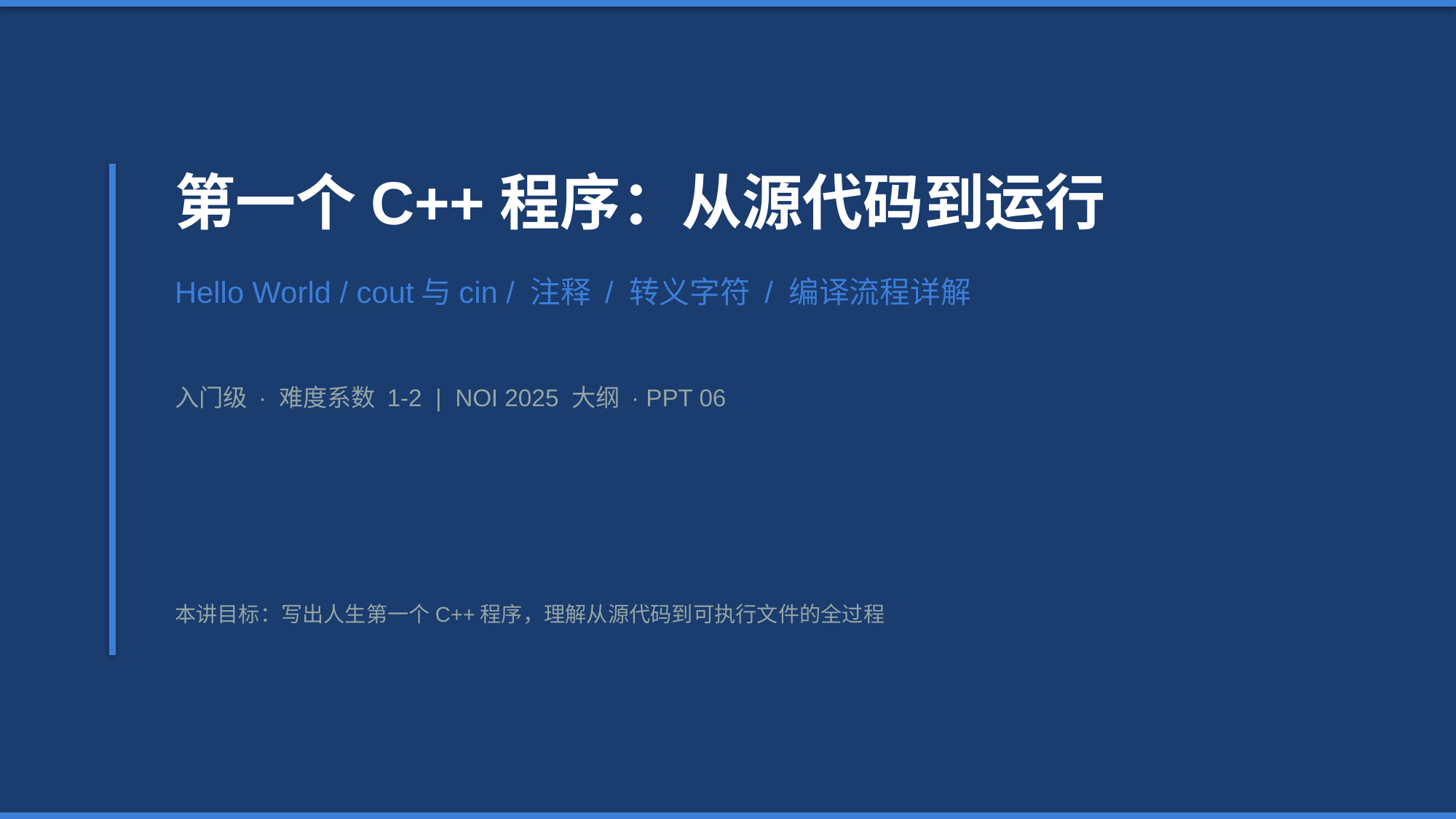

第一个C++程序：从源代码到运行
Hello World / cout与cin / 注释 / 转义字符 / 编译流程详解
入门级 · 难度系数 1-2  |  NOI 2025 大纲 · PPT 06
本讲目标：写出人生第一个C++程序，理解从源代码到可执行文件的全过程